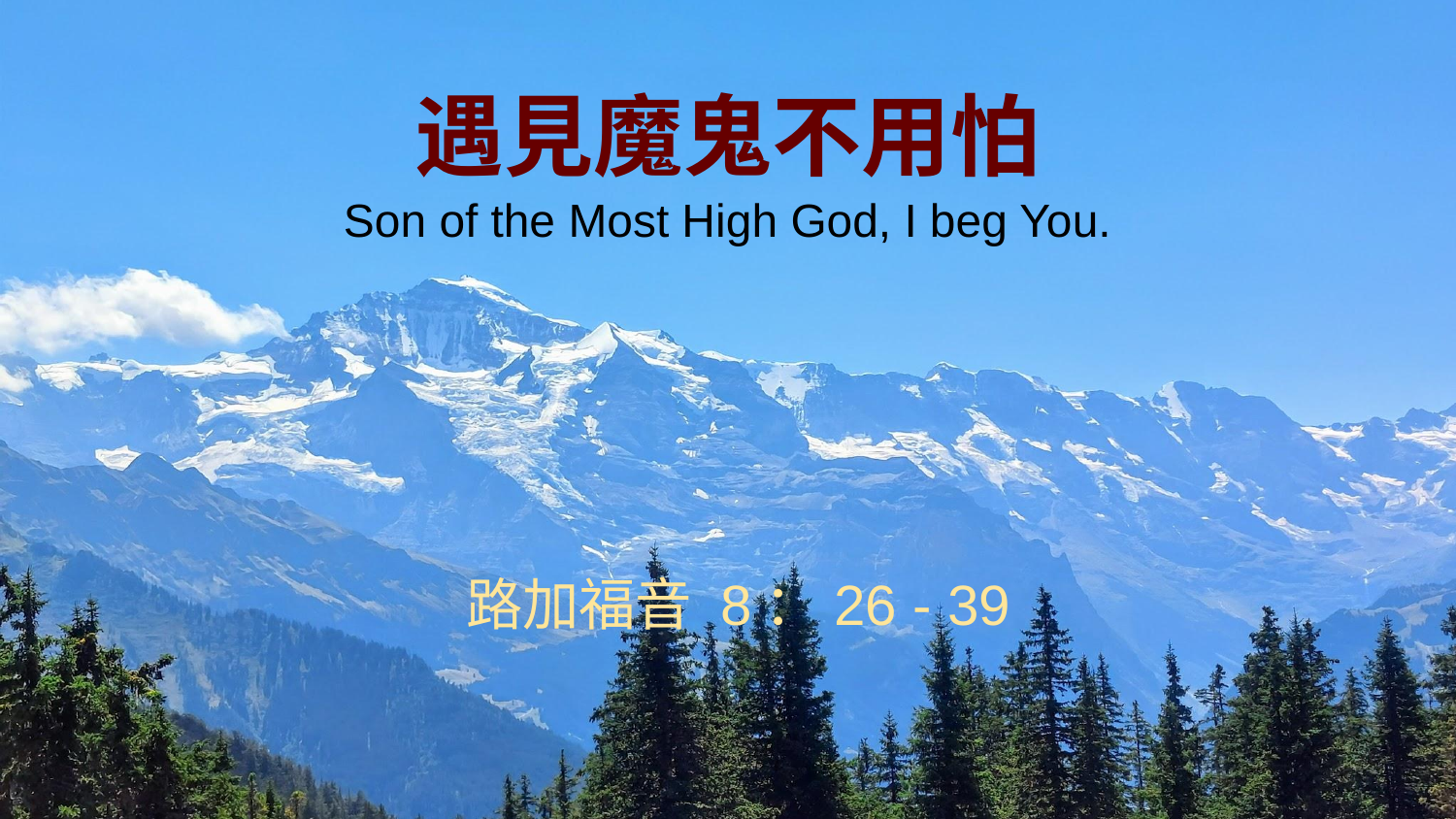

# 遇見魔鬼不用怕
Son of the Most High God, I beg You.
路加福音 8：26 - 39